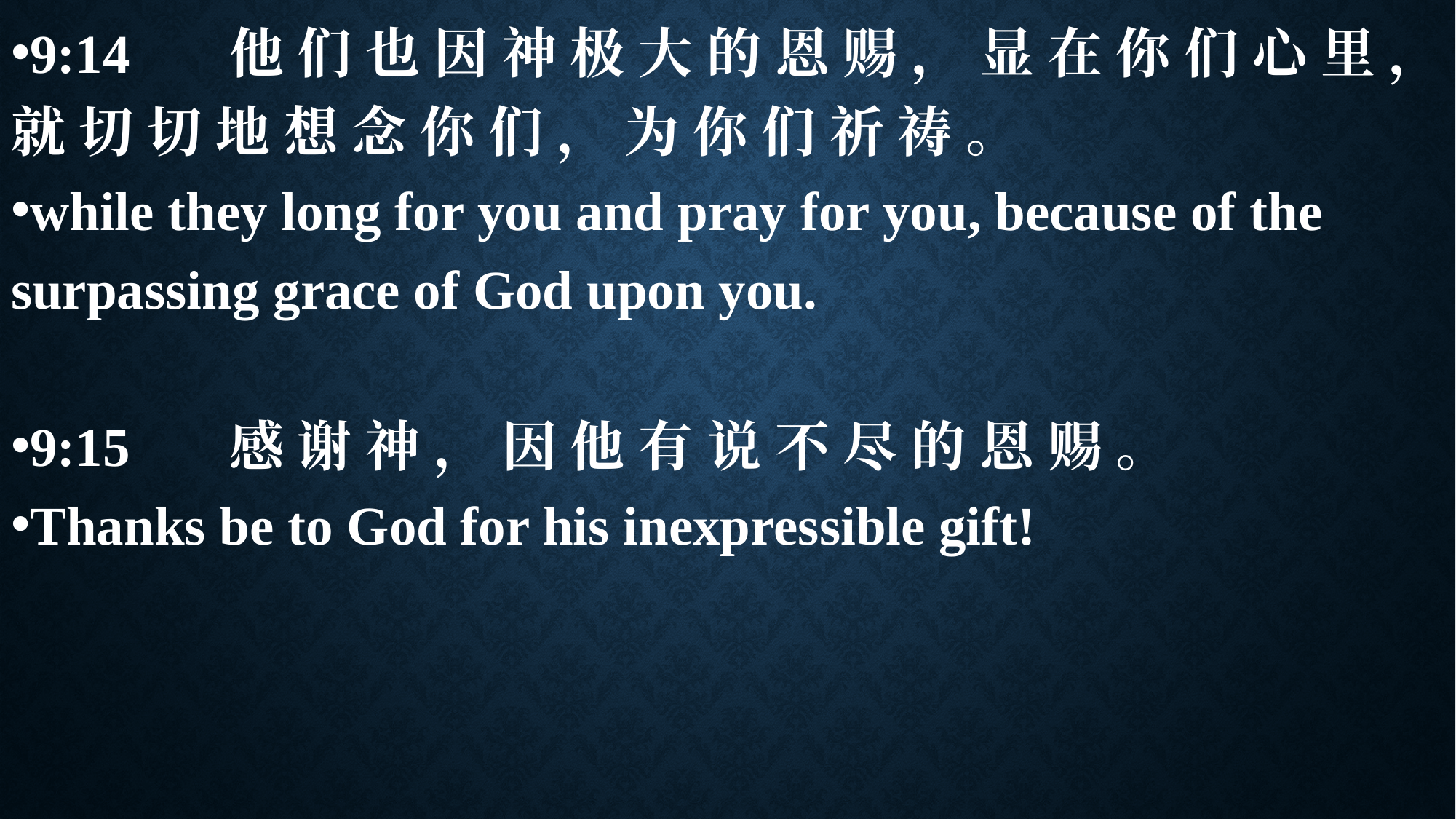

9:14	他 们 也 因 神 极 大 的 恩 赐 ， 显 在 你 们 心 里 ， 就 切 切 地 想 念 你 们 ， 为 你 们 祈 祷 。
while they long for you and pray for you, because of the surpassing grace of God upon you.

9:15	感 谢 神 ， 因 他 有 说 不 尽 的 恩 赐 。
Thanks be to God for his inexpressible gift!